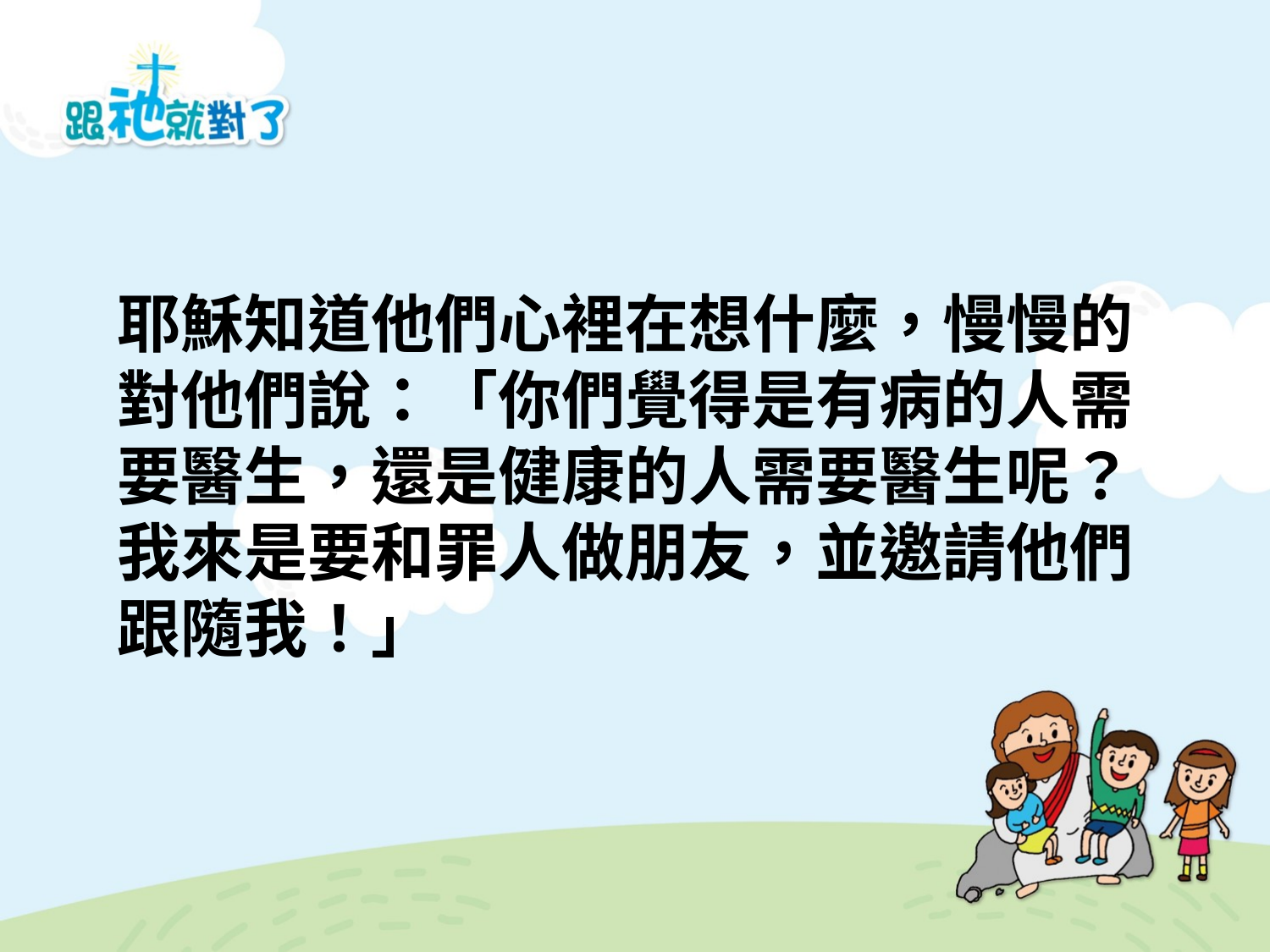

耶穌知道他們心裡在想什麼，慢慢的對他們說：「你們覺得是有病的人需要醫生，還是健康的人需要醫生呢？我來是要和罪人做朋友，並邀請他們跟隨我！」